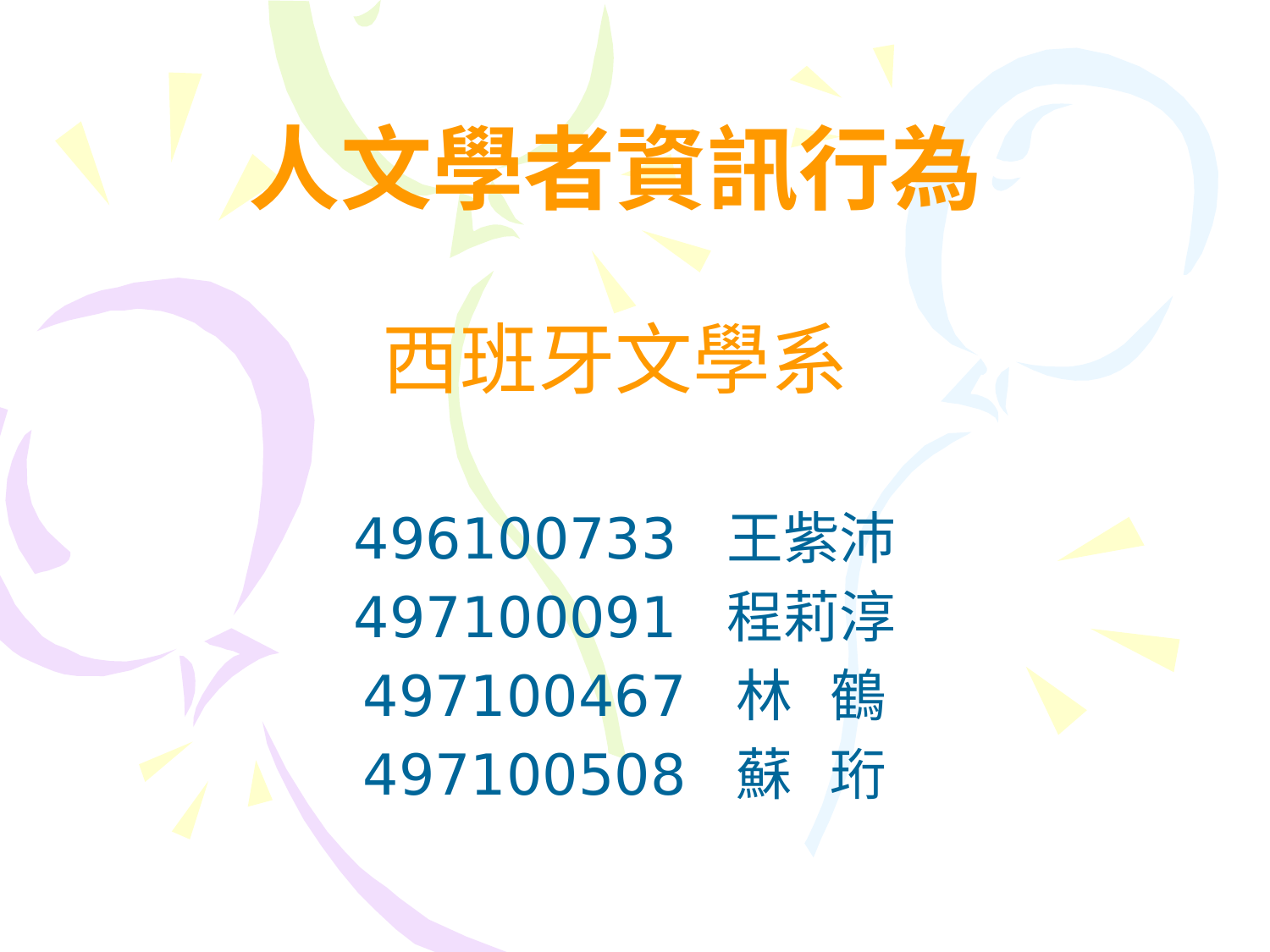

# 人文學者資訊行為 西班牙文學系
496100733  王紫沛
497100091  程莉淳
497100467  林   鶴
497100508  蘇   珩